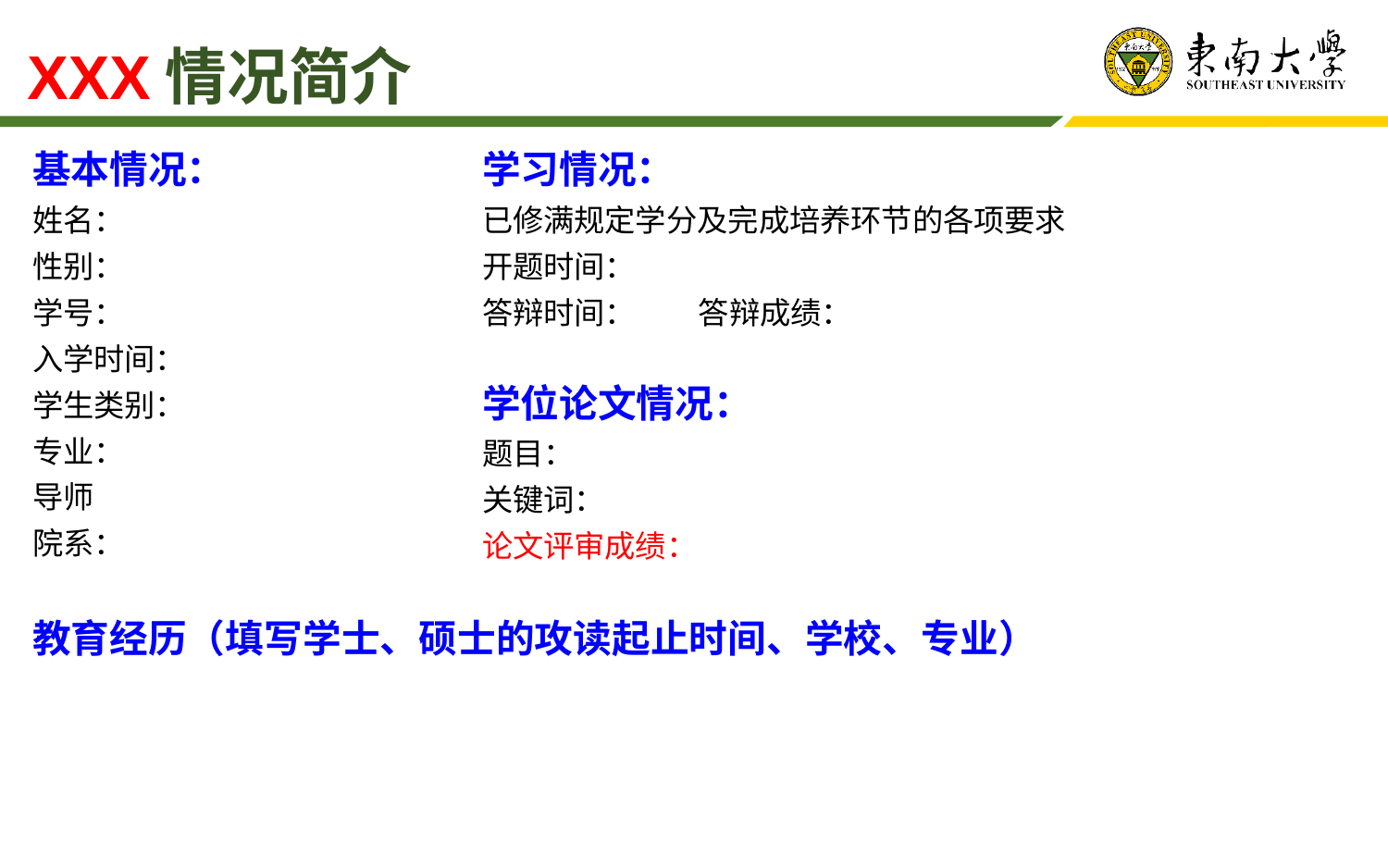

XXX情况简介
基本情况：
姓名：
性别：
学号：
入学时间：
学生类别：
专业：
导师
院系：
学习情况：
已修满规定学分及完成培养环节的各项要求
开题时间：
答辩时间：         答辩成绩：
学位论文情况：
题目：
关键词：
论文评审成绩：
教育经历（填写学士、硕士的攻读起止时间、学校、专业）